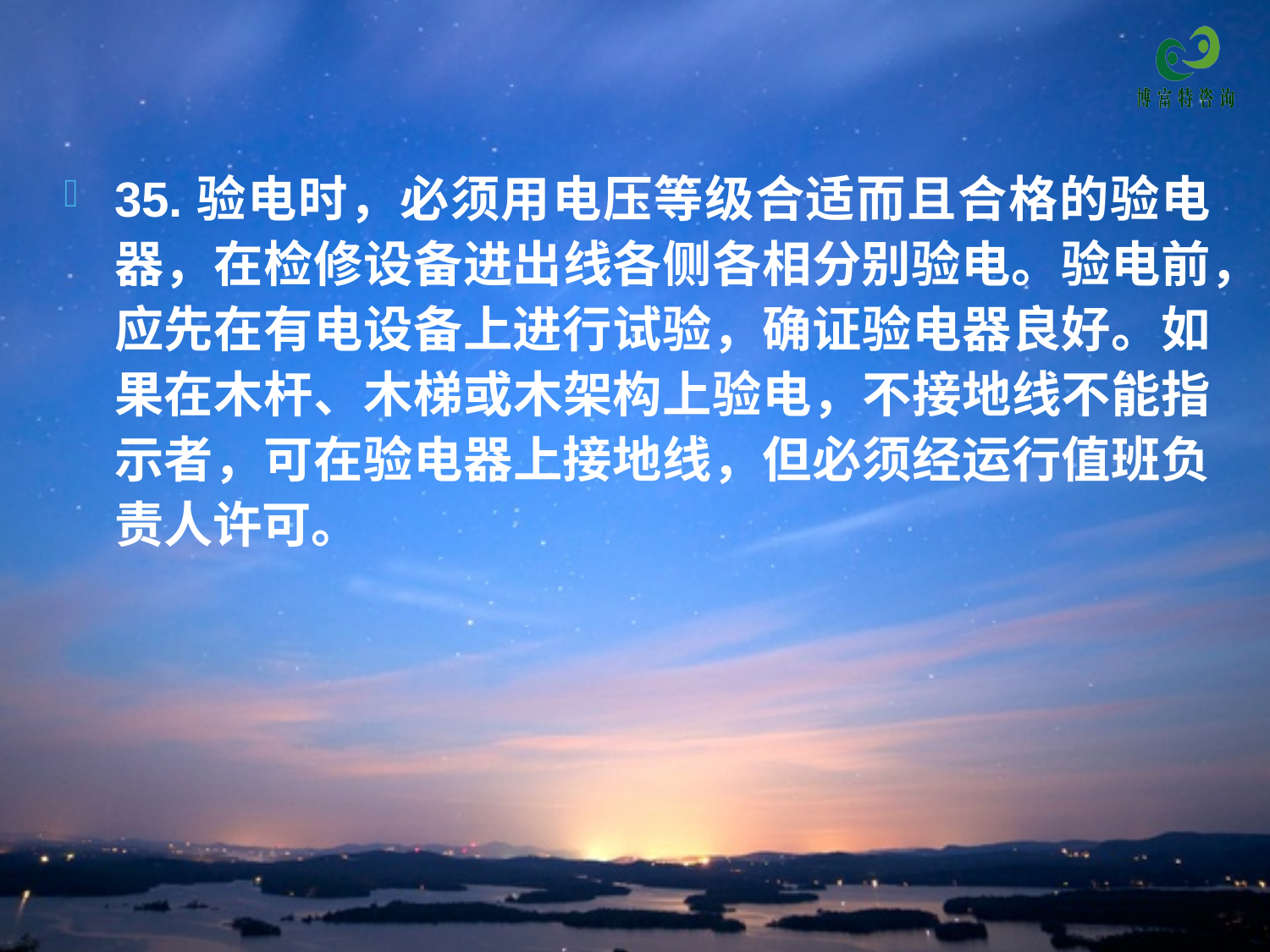

35.验电时，必须用电压等级合适而且合格的验电器，在检修设备进出线各侧各相分别验电。验电前，应先在有电设备上进行试验，确证验电器良好。如果在木杆、木梯或木架构上验电，不接地线不能指示者，可在验电器上接地线，但必须经运行值班负责人许可。